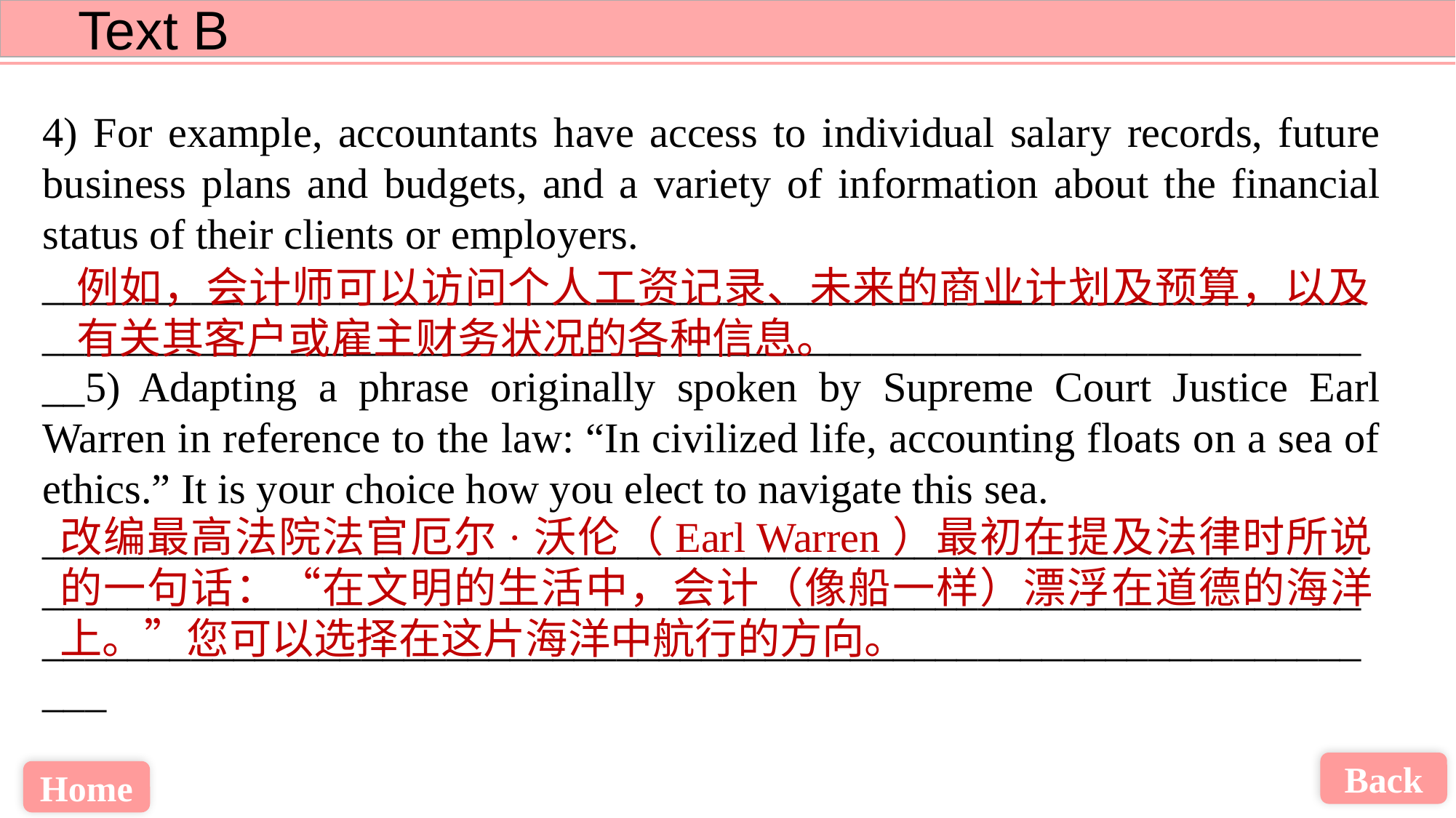

4) For example, accountants have access to individual salary records, future business plans and budgets, and a variety of information about the financial status of their clients or employers.
______________________________________________________________________________________________________________________________5) Adapting a phrase originally spoken by Supreme Court Justice Earl Warren in reference to the law: “In civilized life, accounting floats on a sea of ethics.” It is your choice how you elect to navigate this sea.
_____________________________________________________________________________________________________________________________________________________________________________________________
例如，会计师可以访问个人工资记录、未来的商业计划及预算，以及有关其客户或雇主财务状况的各种信息。
改编最高法院法官厄尔·沃伦（Earl Warren）最初在提及法律时所说的一句话：“在文明的生活中，会计（像船一样）漂浮在道德的海洋上。”您可以选择在这片海洋中航行的方向。
Back